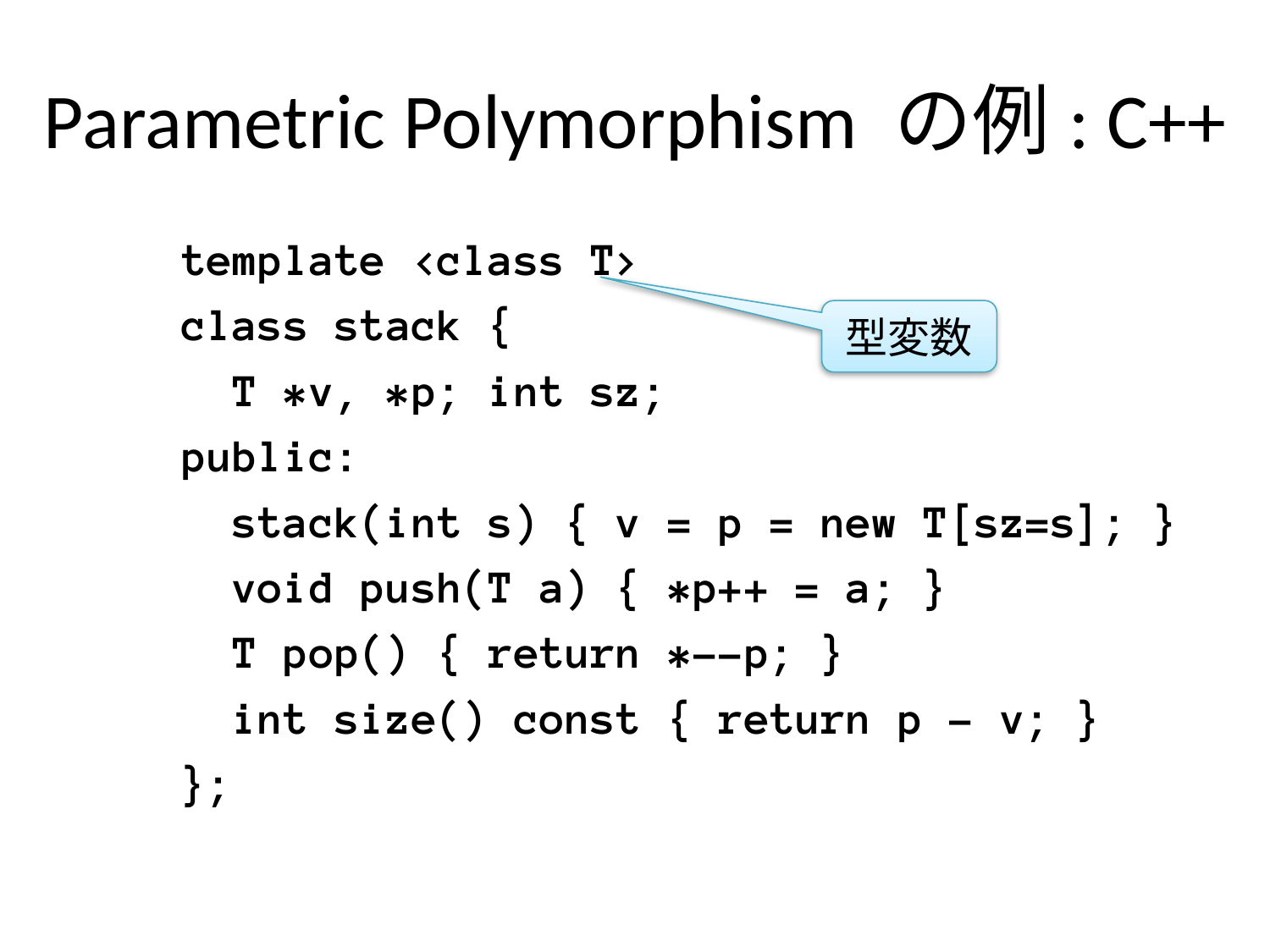

# Parametric Polymorphism の例: C++
template <class T>
class stack {
  T *v, *p; int sz;
public:
  stack(int s) { v = p = new T[sz=s]; }
  void push(T a) { *p++ = a; }
  T pop() { return *--p; }
  int size() const { return p - v; }
};
型変数